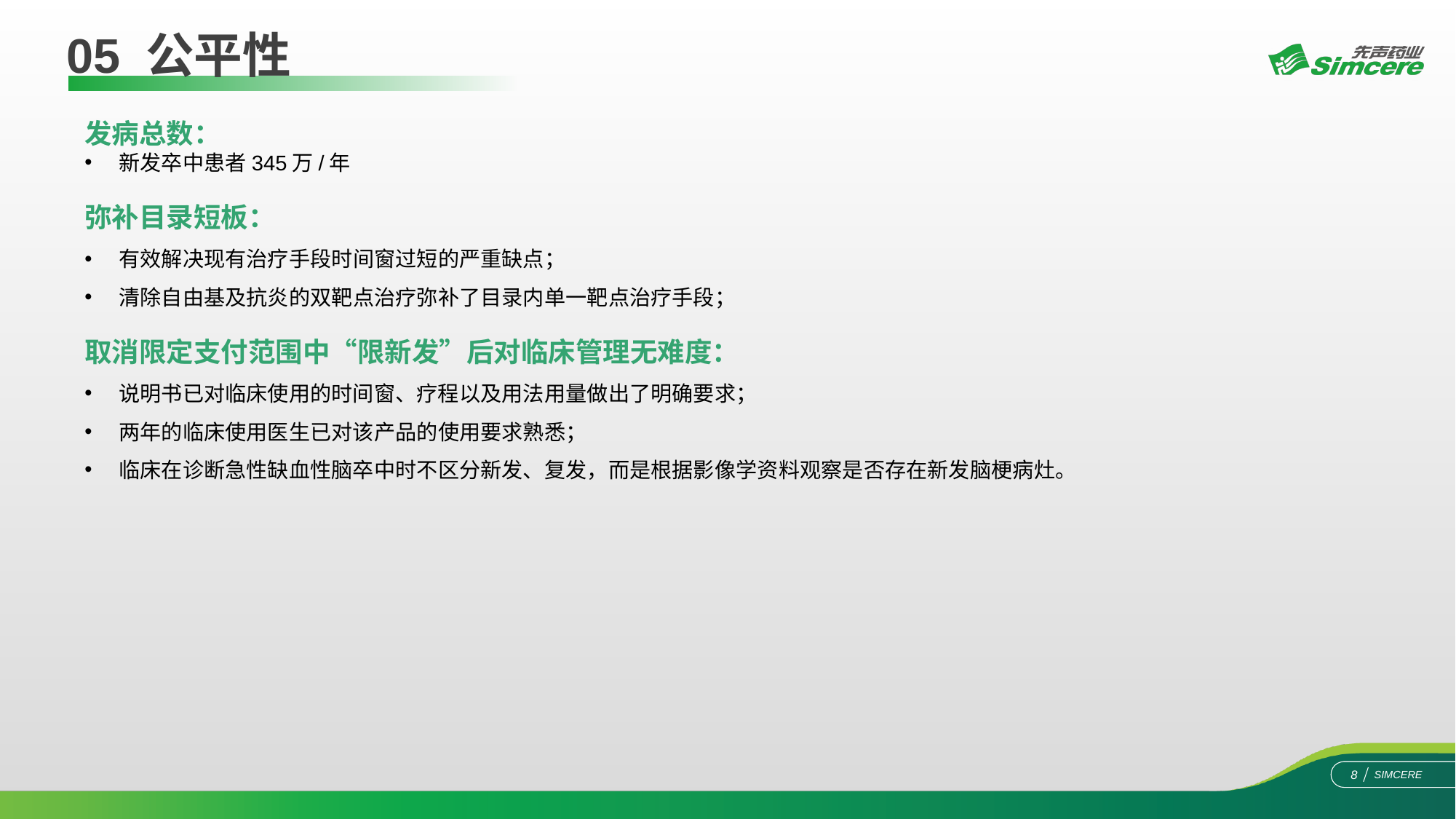

05 公平性
发病总数：
新发卒中患者345万/年

弥补⽬录短板：
有效解决现有治疗手段时间窗过短的严重缺点；
清除自由基及抗炎的双靶点治疗弥补了目录内单一靶点治疗手段；

取消限定支付范围中“限新发”后对临床管理无难度：
说明书已对临床使用的时间窗、疗程以及用法用量做出了明确要求；
两年的临床使用医生已对该产品的使用要求熟悉；
临床在诊断急性缺血性脑卒中时不区分新发、复发，而是根据影像学资料观察是否存在新发脑梗病灶。